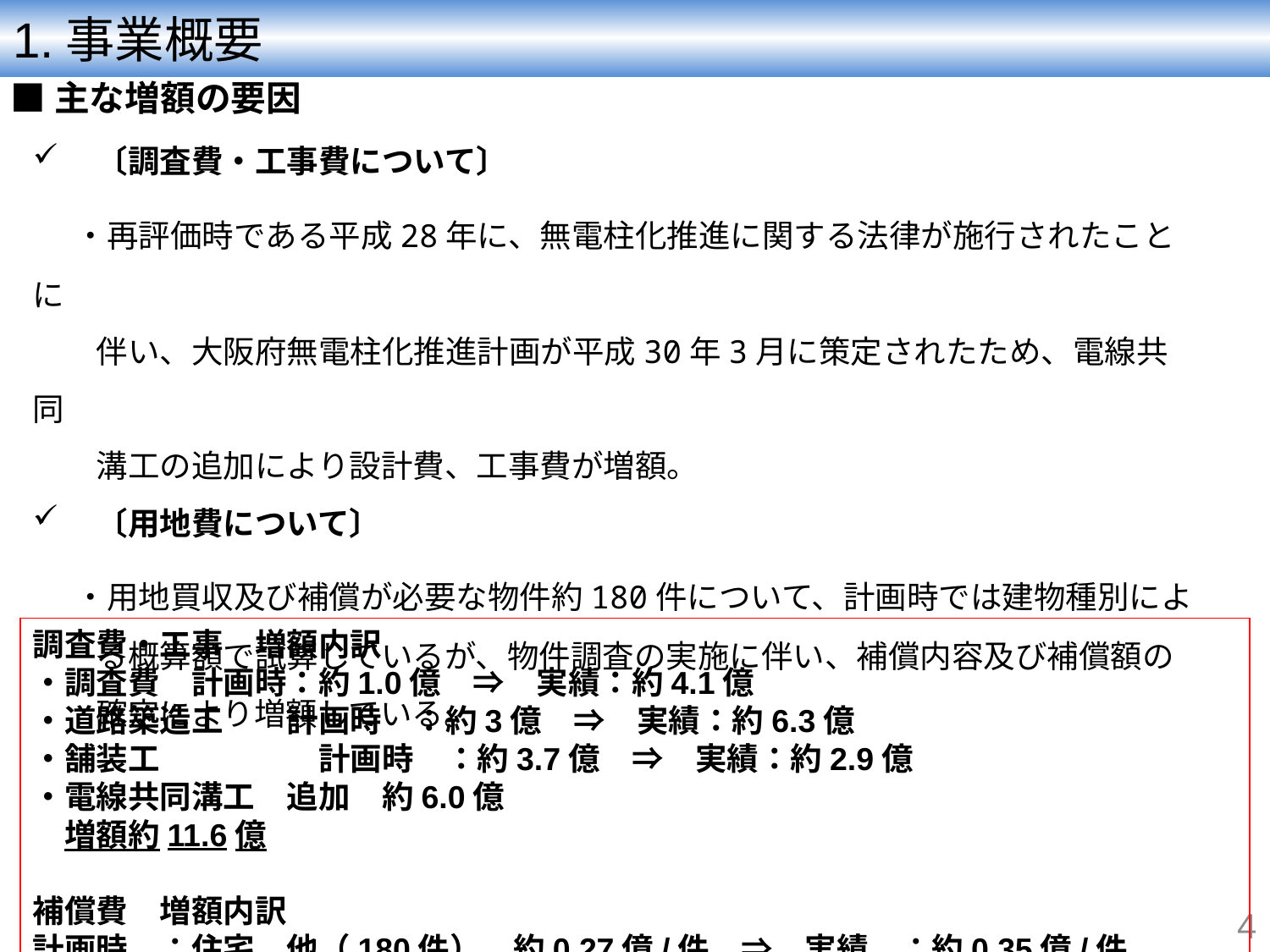

1.事業概要
■主な増額の要因
〔調査費・工事費について〕
　・再評価時である平成28年に、無電柱化推進に関する法律が施行されたことに
　　伴い、大阪府無電柱化推進計画が平成30年3月に策定されたため、電線共同
　　溝工の追加により設計費、工事費が増額。
〔用地費について〕
　・用地買収及び補償が必要な物件約180件について、計画時では建物種別によ
　　る概算額で試算しているが、物件調査の実施に伴い、補償内容及び補償額の
　　確定により増額している。
調査費・工事　増額内訳
・調査費　計画時：約1.0億　⇒　実績：約4.1億
・道路築造工　　計画時　：約3億　⇒　実績：約6.3億
・舗装工　　　　　計画時　：約3.7億　⇒　実績：約2.9億
・電線共同溝工　追加　約6.0億　　　　　　　　　　　　　　　　　　　　　　　　増額約11.6億

補償費　増額内訳
計画時　：住宅、他（180件）　約0.27億/件　⇒　実績　：約0.35億/件　　　　増額約13.3億
4